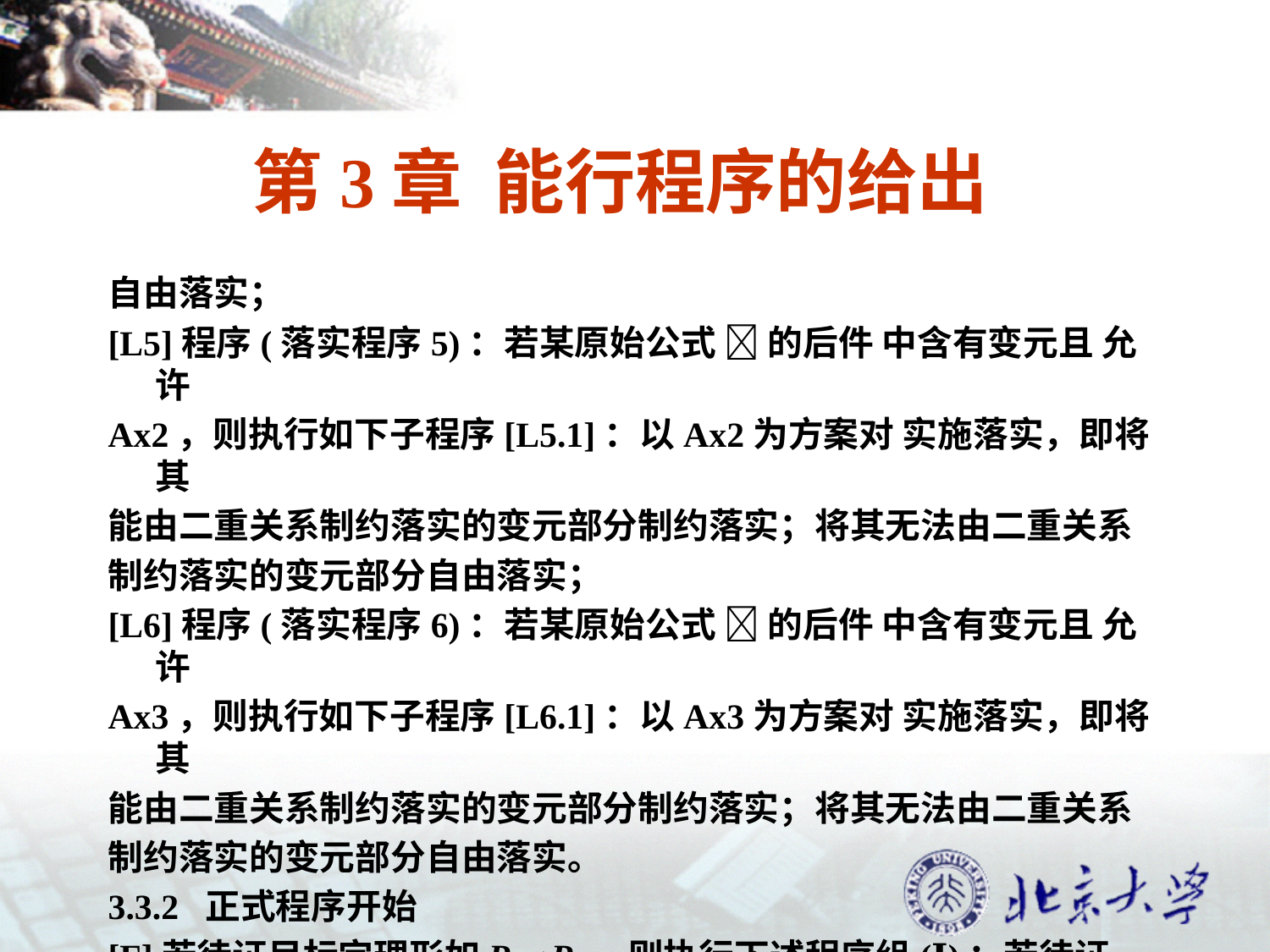

# 第3章  能行程序的给出
自由落实；
[L5]程序(落实程序5)：若某原始公式 → 的后件 中含有变元且 允许
Ax2，则执行如下子程序[L5.1]：以Ax2为方案对 实施落实，即将其
能由二重关系制约落实的变元部分制约落实；将其无法由二重关系
制约落实的变元部分自由落实；
[L6]程序(落实程序6)：若某原始公式 → 的后件 中含有变元且 允许
Ax3，则执行如下子程序[L6.1]：以Ax3为方案对 实施落实，即将其
能由二重关系制约落实的变元部分制约落实；将其无法由二重关系
制约落实的变元部分自由落实。
3.3.2  正式程序开始
[F]若待证目标定理形如R1→R0，则执行下述程序组(Ⅰ)；若待证